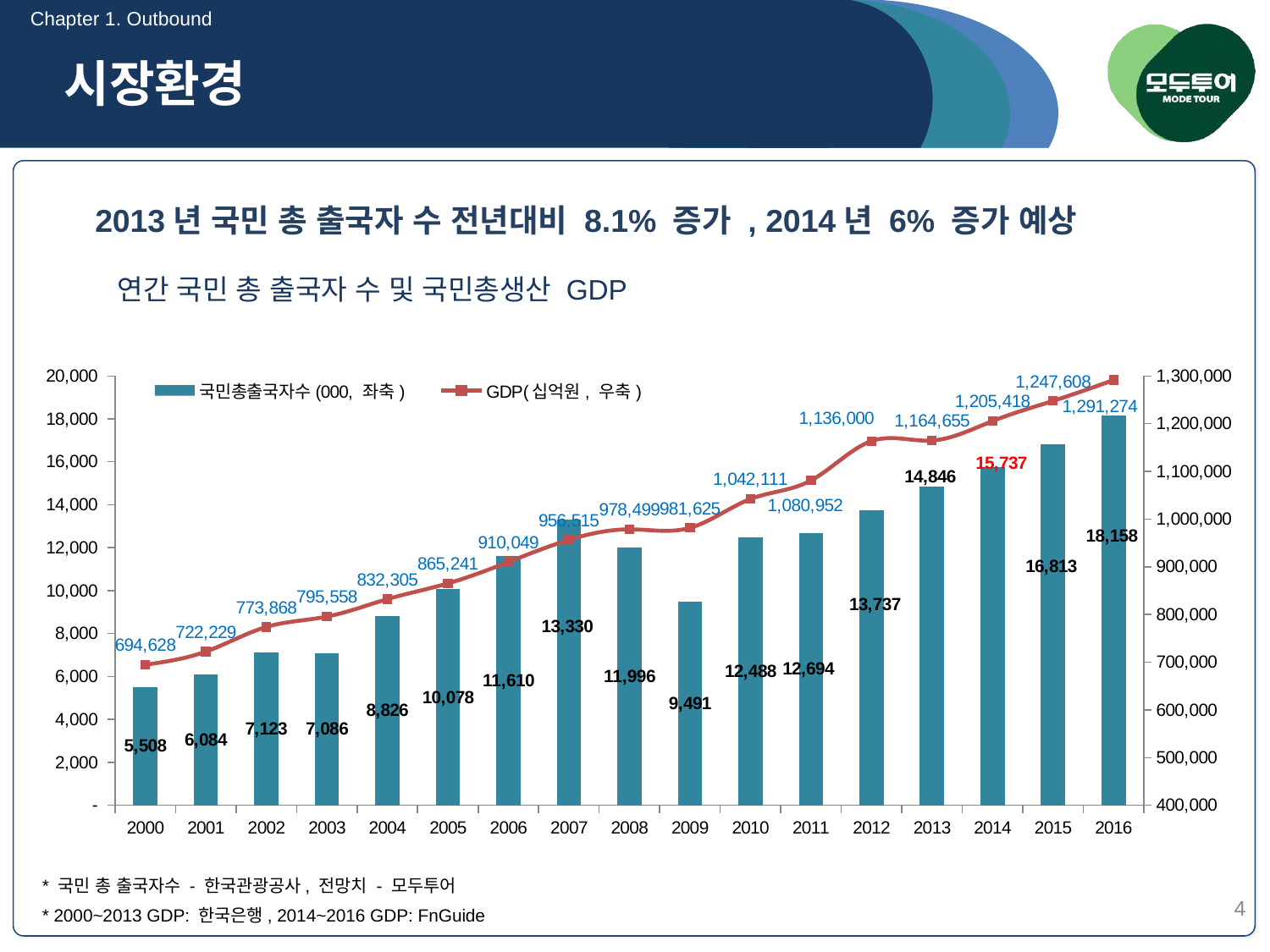

Chapter 1. Outbound
시장환경
2013년 국민 총 출국자 수 전년대비 8.1% 증가 , 2014년 6% 증가 예상
연간 국민 총 출국자 수 및 국민총생산 GDP

### Chart

| Category | 국민총출국자수(000, 좌축) | GDP(십억원, 우축) |
|---|---|---|
| 2000 | 5508.0 | 694628.0 |
| 2001 | 6084.0 | 722229.0 |
| 2002 | 7123.0 | 773868.0 |
| 2003 | 7086.0 | 795558.0 |
| 2004 | 8826.0 | 832305.0 |
| 2005 | 10078.0 | 865241.0 |
| 2006 | 11610.0 | 910049.0 |
| 2007 | 13330.0 | 956515.0 |
| 2008 | 11996.0 | 978499.0 |
| 2009 | 9491.0 | 981625.0 |
| 2010 | 12488.0 | 1042111.0 |
| 2011 | 12694.0 | 1080952.0 |
| 2012 | 13737.0 | 1163500.0 |
| 2013 | 14846.0 | 1164655.485 |
| 2014 | 15737.0 | 1205418.4269750002 |
| 2015 | 16813.376064 | 1247608.0719191253 |
| 2016 | 18158.446149119998 | 1291274.3544362946 |
* 국민 총 출국자수 - 한국관광공사, 전망치 - 모두투어
* 2000~2013 GDP: 한국은행, 2014~2016 GDP: FnGuide
4